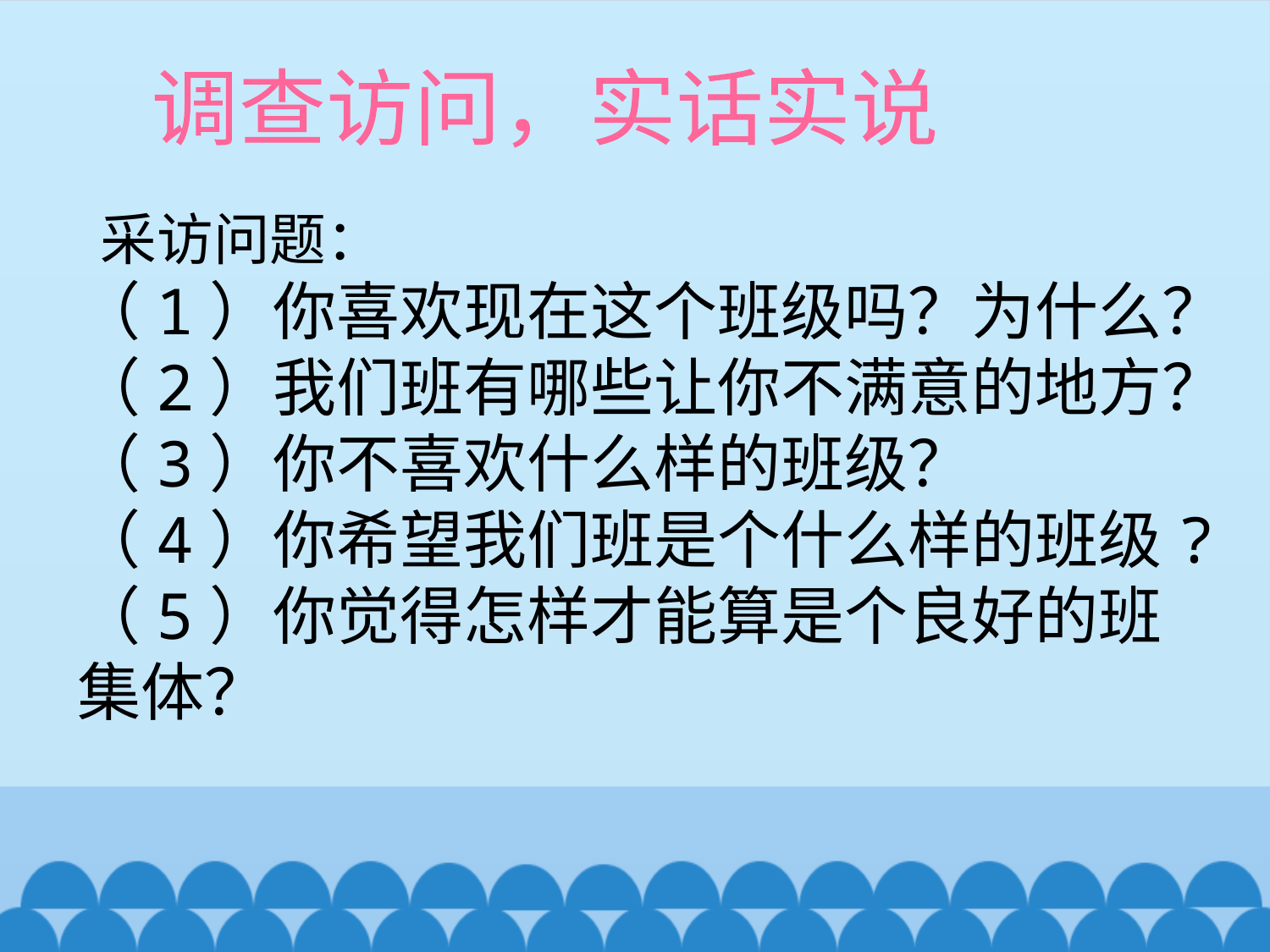

调查访问，实话实说

 采访问题：
（1）你喜欢现在这个班级吗？为什么？
（2）我们班有哪些让你不满意的地方？
（3）你不喜欢什么样的班级？
（4）你希望我们班是个什么样的班级?
（5）你觉得怎样才能算是个良好的班集体？